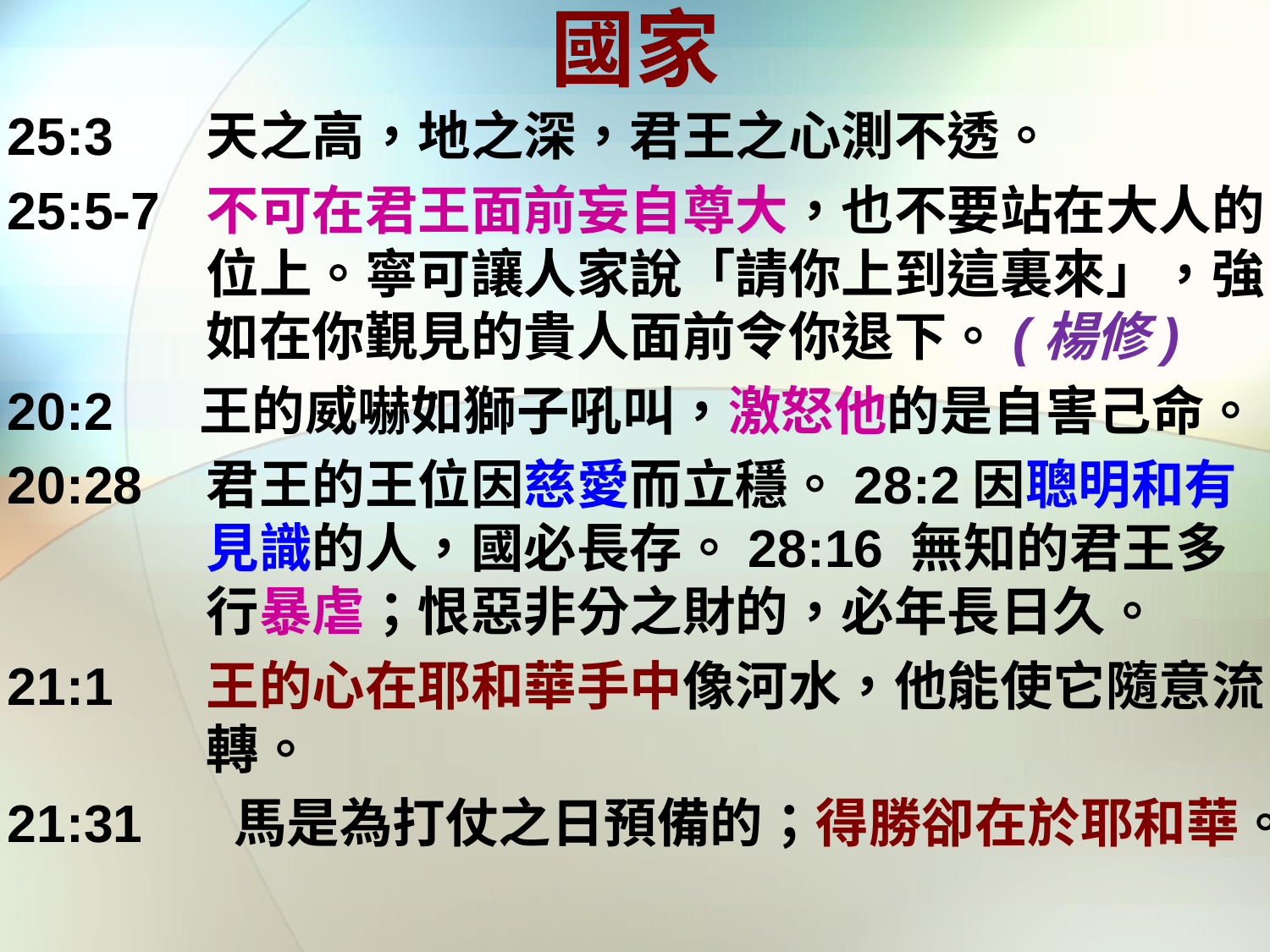

# 國家
25:3	天之高，地之深，君王之心測不透。
25:5-7	不可在君王面前妄自尊大，也不要站在大人的位上。寧可讓人家說「請你上到這裏來」，強如在你覲見的貴人面前令你退下。(楊修)
20:2     王的威嚇如獅子吼叫，激怒他的是自害己命。
20:28	君王的王位因慈愛而立穩。28:2因聰明和有見識的人，國必長存。28:16 無知的君王多行暴虐；恨惡非分之財的，必年長日久。
21:1	王的心在耶和華手中像河水，他能使它隨意流轉。
21:31	 馬是為打仗之日預備的；得勝卻在於耶和華。